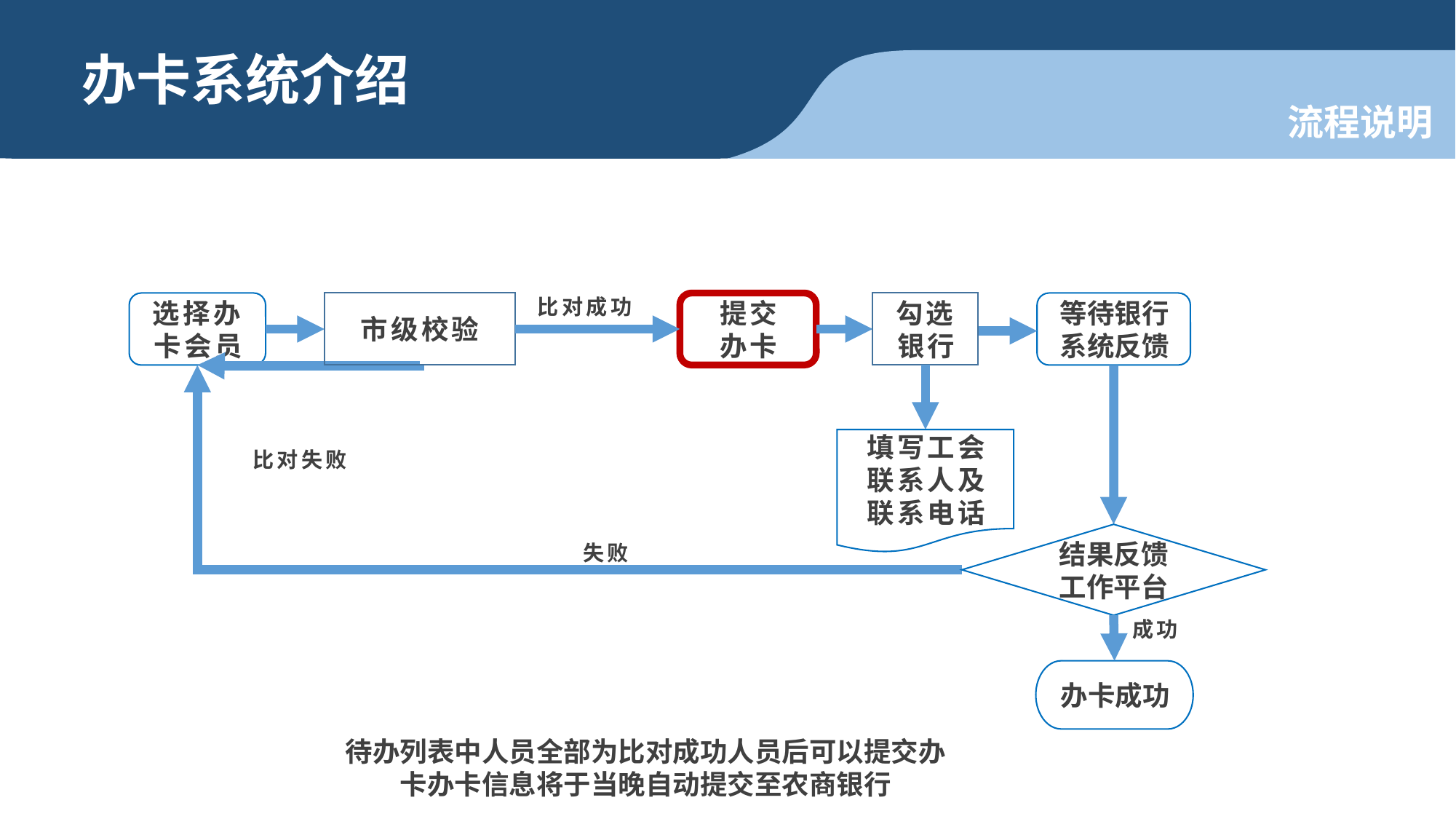

办卡系统介绍

流程说明
选择办卡会员
市级校验
提交
办卡
勾选银行
等待银行系统反馈
比对成功
填写工会
联系人及
联系电话
比对失败
结果反馈工作平台
失败
成功
办卡成功
待办列表中人员全部为比对成功人员后可以提交办卡办卡信息将于当晚自动提交至农商银行